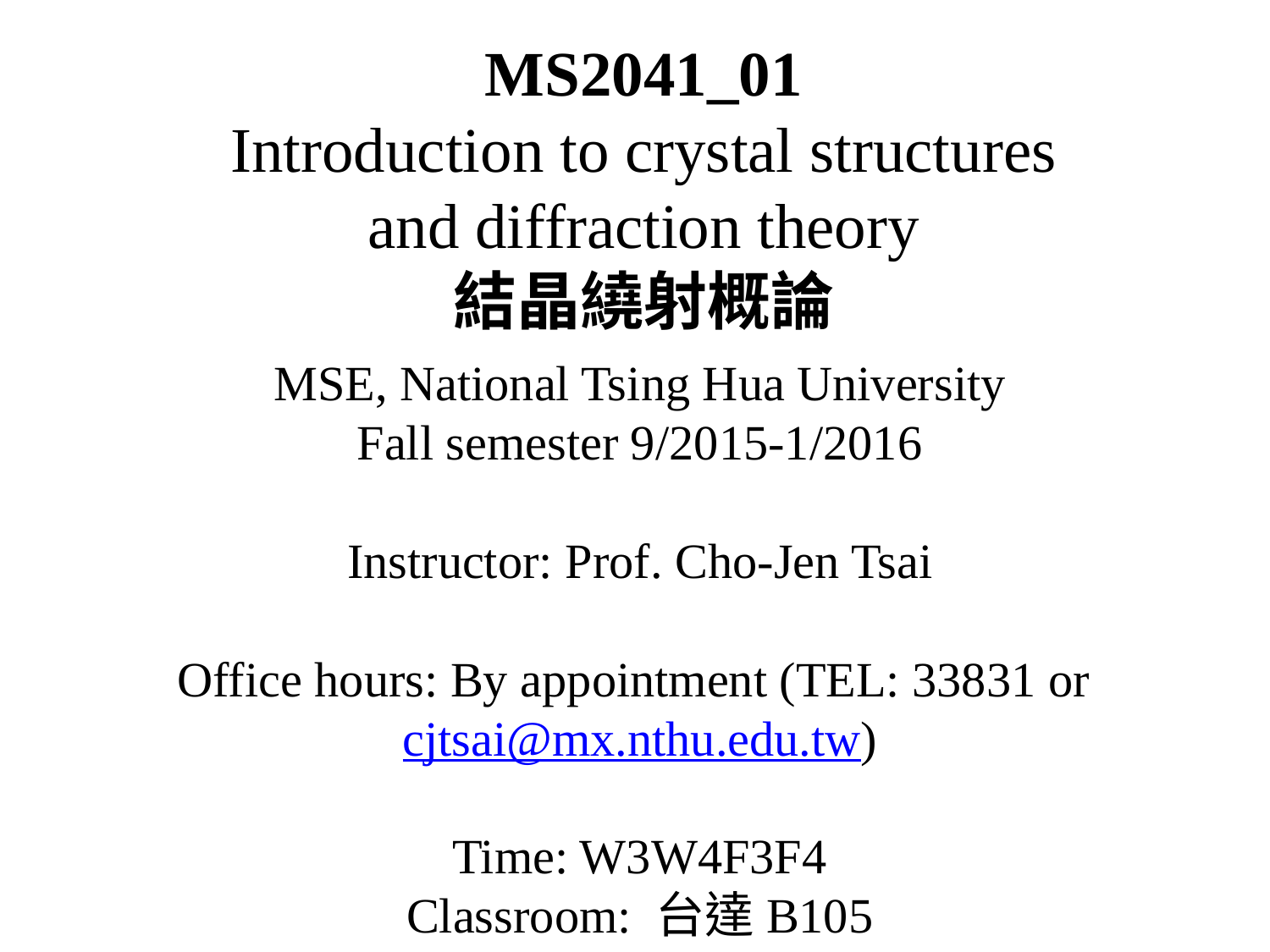

MS2041_01
Introduction to crystal structures
and diffraction theory
結晶繞射概論

MSE, National Tsing Hua University
Fall semester 9/2015-1/2016

Instructor: Prof. Cho-Jen Tsai

Office hours: By appointment (TEL: 33831 or cjtsai@mx.nthu.edu.tw)

Time: W3W4F3F4
Classroom: 台達B105